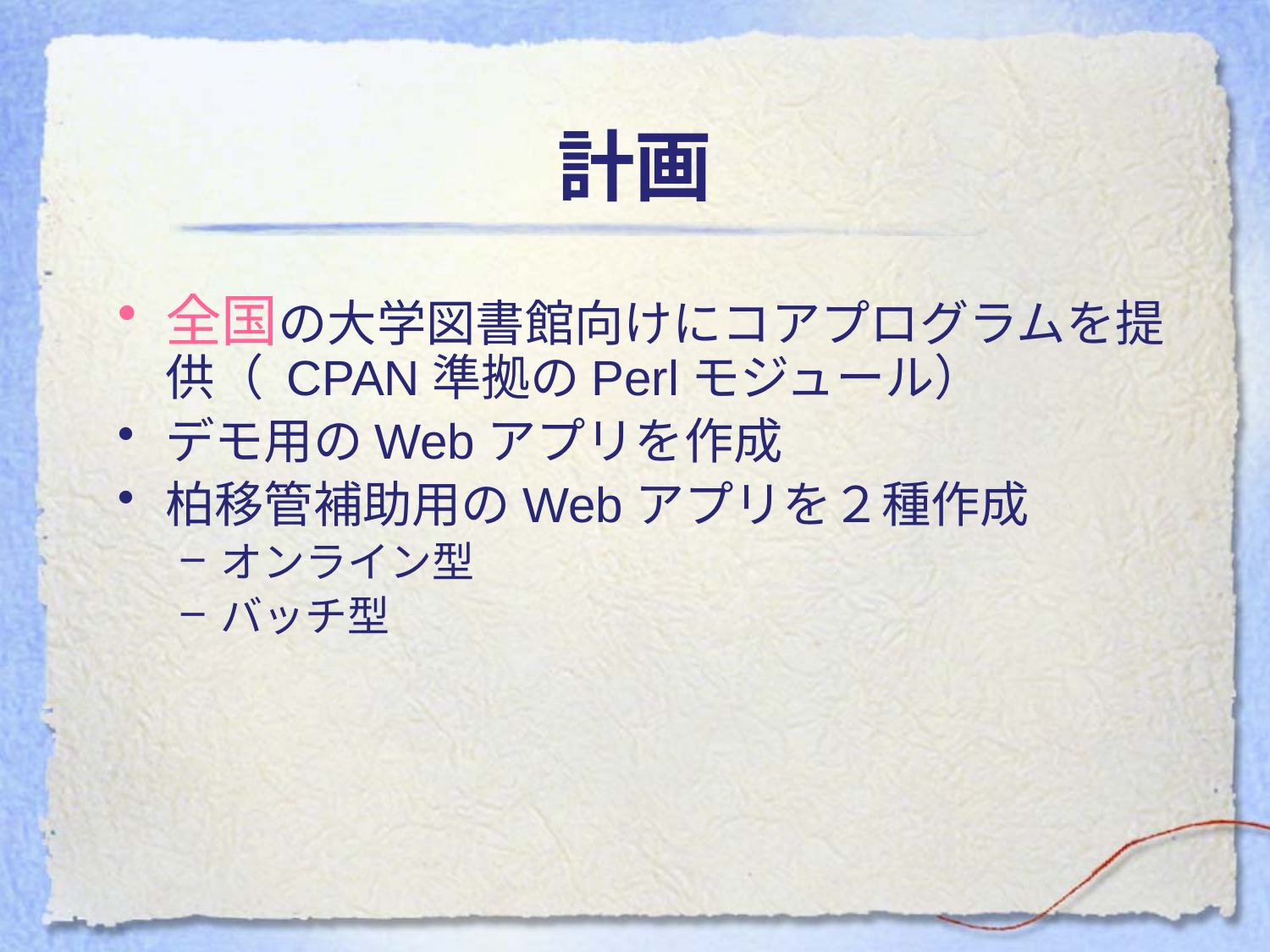

# 計画
全国の大学図書館向けにコアプログラムを提供（ CPAN準拠のPerlモジュール）
デモ用のWebアプリを作成
柏移管補助用のWebアプリを２種作成
オンライン型
バッチ型